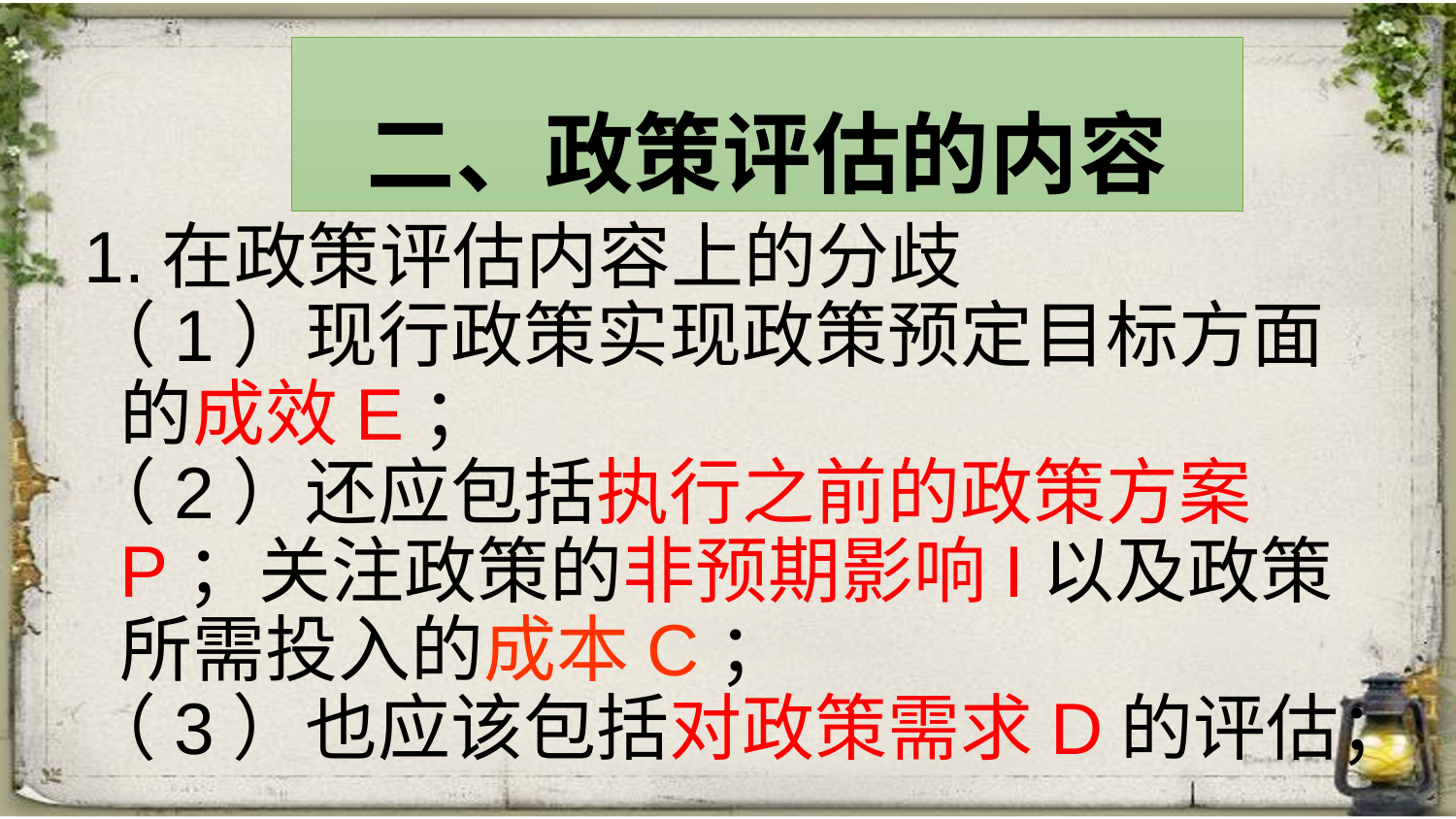

二、政策评估的内容
1.在政策评估内容上的分歧
（1）现行政策实现政策预定目标方面的成效E；
（2）还应包括执行之前的政策方案P；关注政策的非预期影响I以及政策所需投入的成本C；
（3）也应该包括对政策需求D的评估；